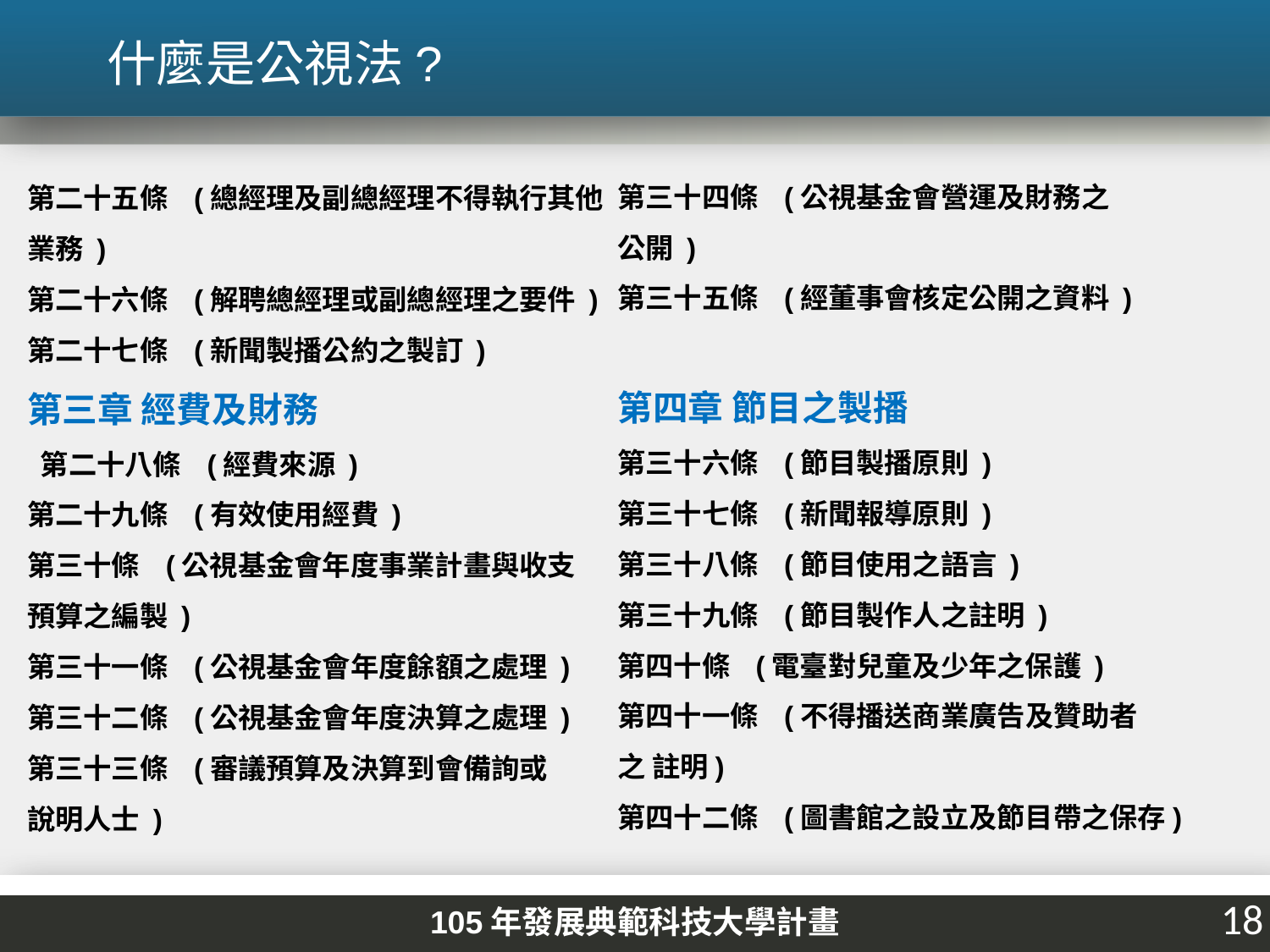

什麼是公視法?
第三十四條   (公視基金會營運及財務之
公開 )
第三十五條   (經董事會核定公開之資料 )

第四章 節目之製播
第三十六條   (節目製播原則 )
第三十七條   (新聞報導原則 )
第三十八條   (節目使用之語言 )
第三十九條   (節目製作人之註明 )
第四十條   (電臺對兒童及少年之保護 )
第四十一條   (不得播送商業廣告及贊助者
之 註明)
第四十二條   (圖書館之設立及節目帶之保存)

第二十五條   (總經理及副總經理不得執行其他
業務 )
第二十六條   (解聘總經理或副總經理之要件 )
第二十七條   (新聞製播公約之製訂 )
第三章 經費及財務
 第二十八條   (經費來源 )
第二十九條   (有效使用經費 )
第三十條   (公視基金會年度事業計畫與收支
預算之編製 )
第三十一條   (公視基金會年度餘額之處理 )
第三十二條   (公視基金會年度決算之處理 )
第三十三條   (審議預算及決算到會備詢或
說明人士 )